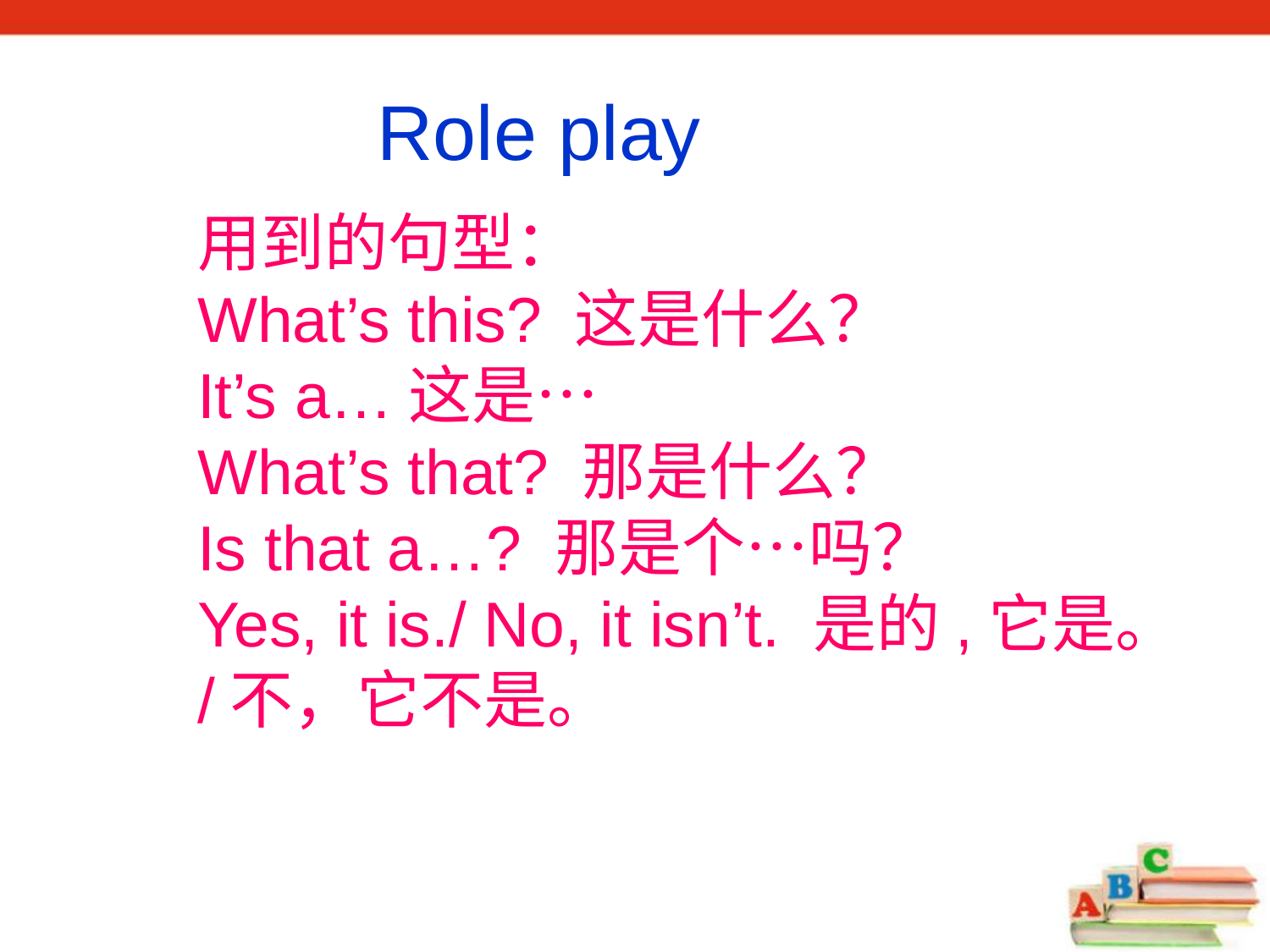

Role play
用到的句型：
What’s this? 这是什么？
It’s a…这是…
What’s that? 那是什么？
Is that a…? 那是个…吗？
Yes, it is./ No, it isn’t. 是的,它是。/不，它不是。